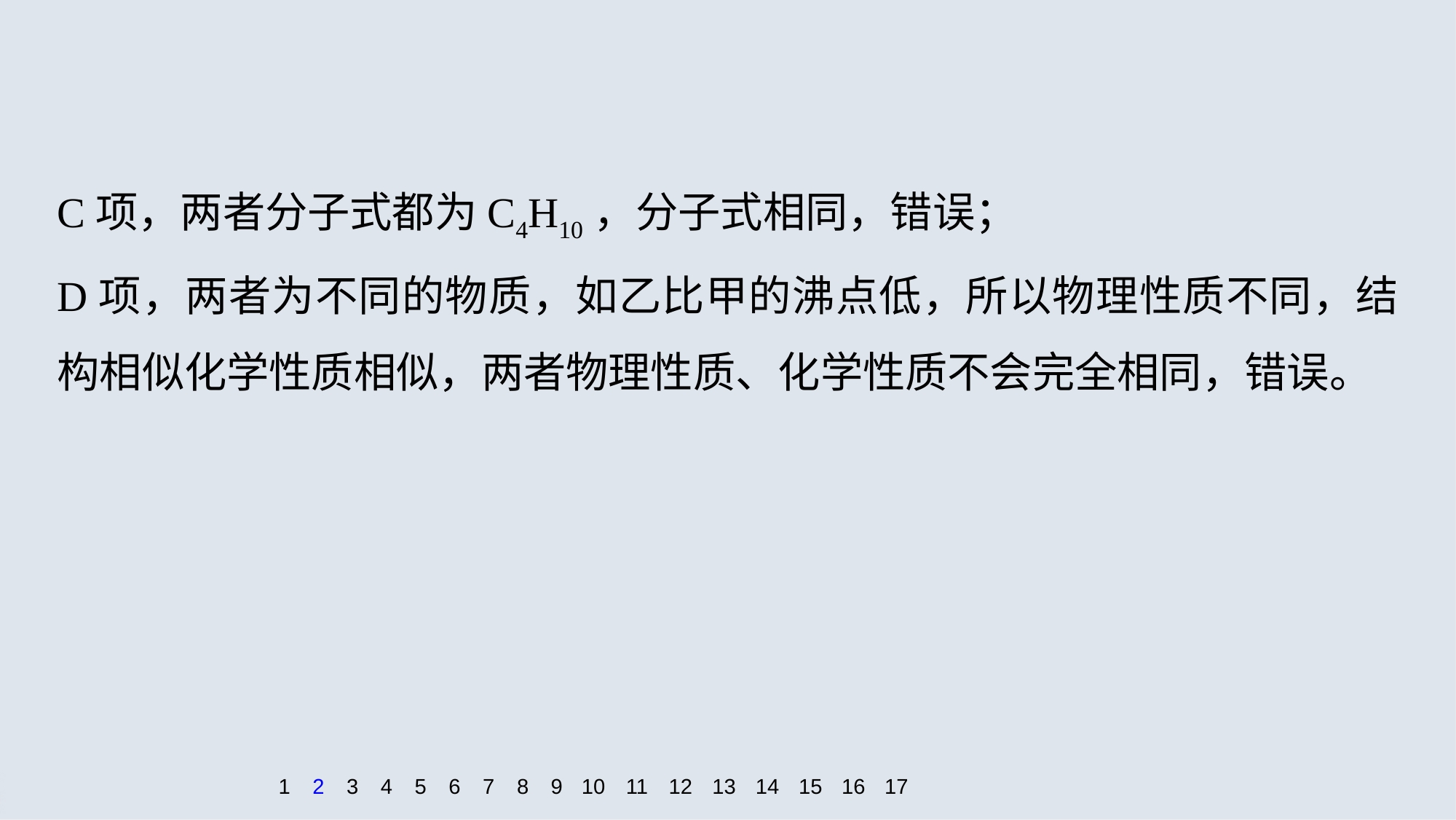

C项，两者分子式都为C4H10，分子式相同，错误；
D项，两者为不同的物质，如乙比甲的沸点低，所以物理性质不同，结构相似化学性质相似，两者物理性质、化学性质不会完全相同，错误。
1
2
3
4
5
6
7
8
9
10
11
12
13
14
15
16
17